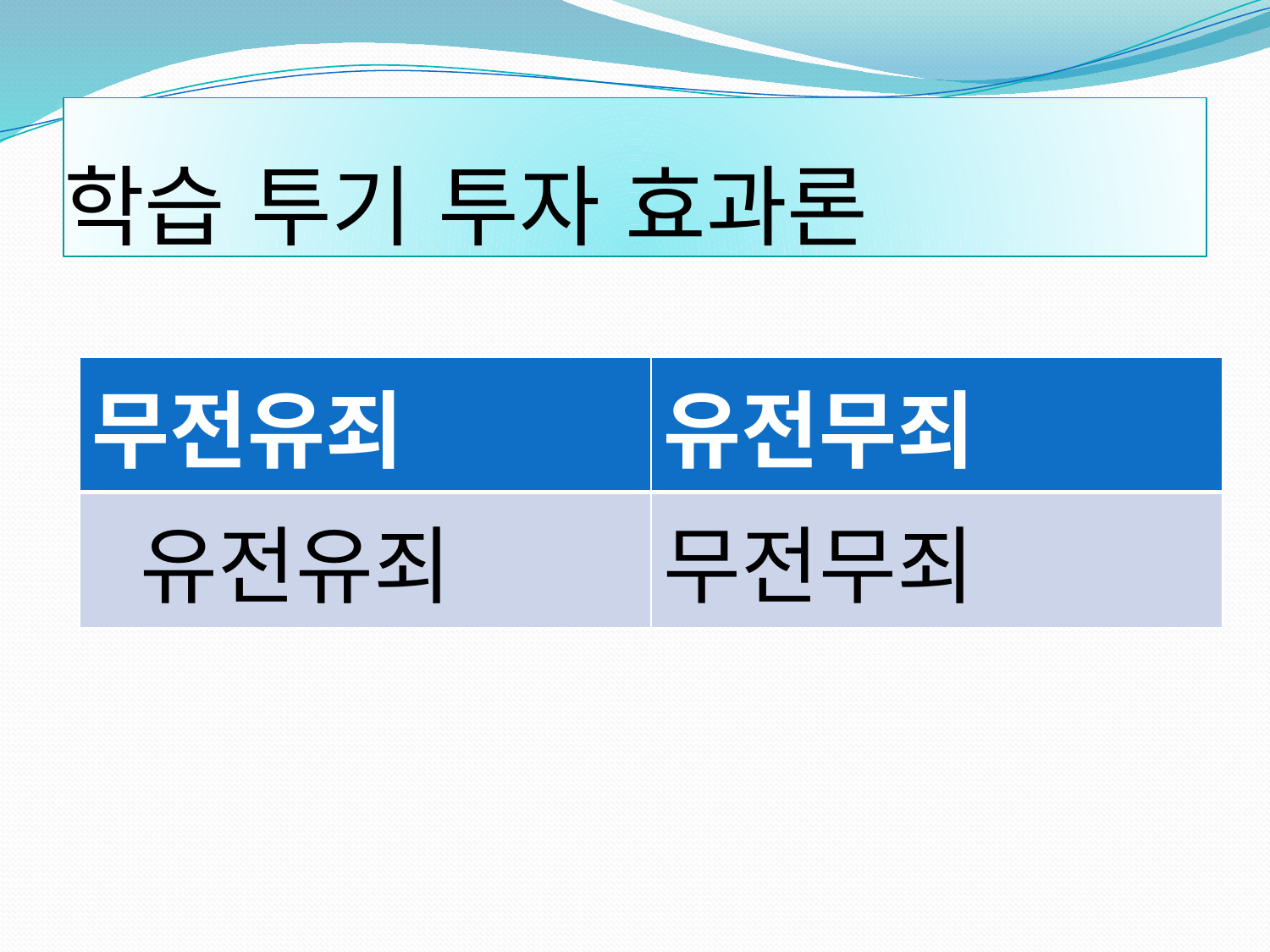

# 학습 투기 투자 효과론
| 무전유죄 | 유전무죄 |
| --- | --- |
| 유전유죄 | 무전무죄 |